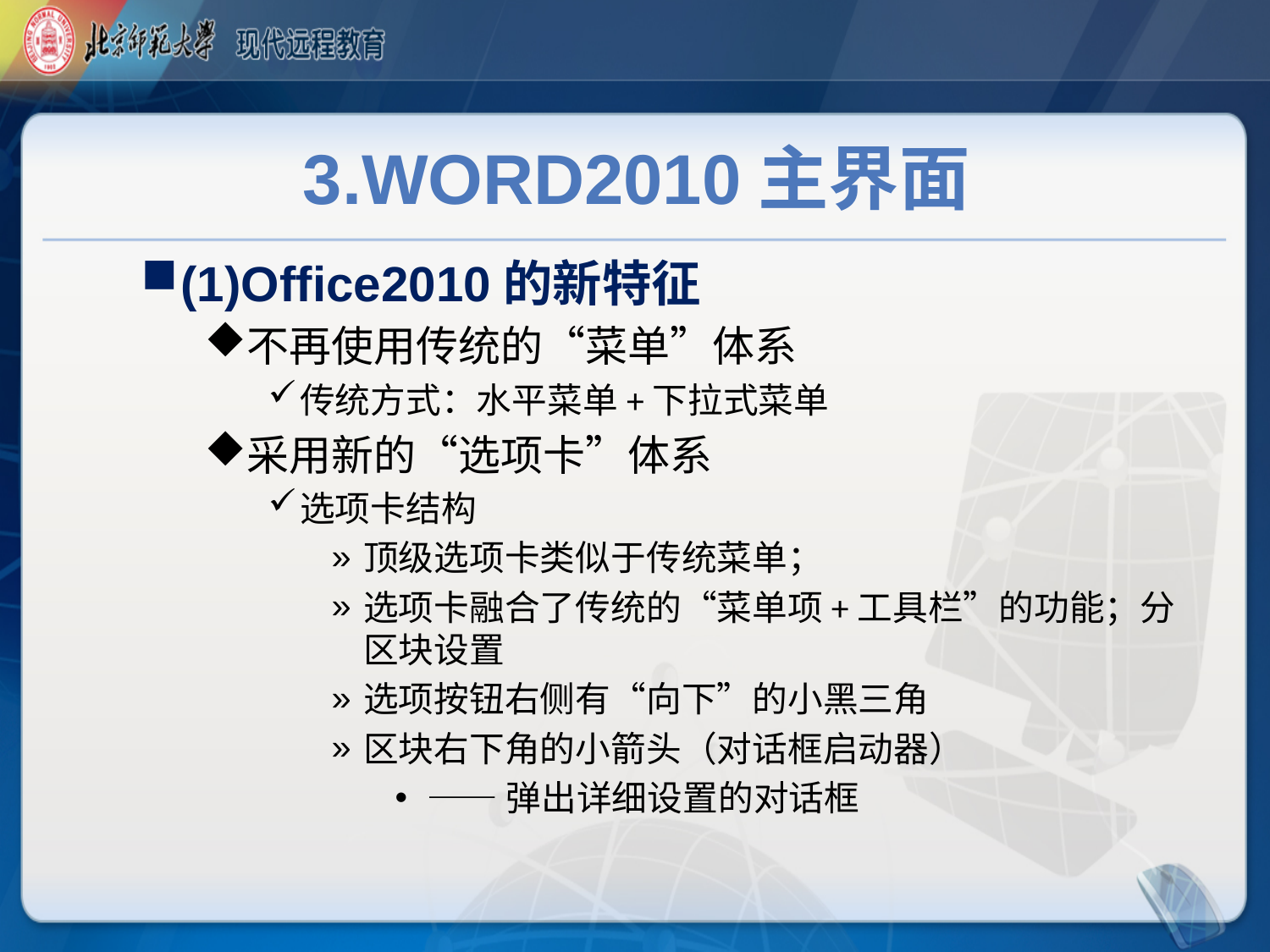

# 3.Word2010主界面
(1)Office2010的新特征
不再使用传统的“菜单”体系
传统方式：水平菜单+下拉式菜单
采用新的“选项卡”体系
选项卡结构
顶级选项卡类似于传统菜单；
选项卡融合了传统的“菜单项+工具栏”的功能；分区块设置
选项按钮右侧有“向下”的小黑三角
区块右下角的小箭头（对话框启动器）
——弹出详细设置的对话框